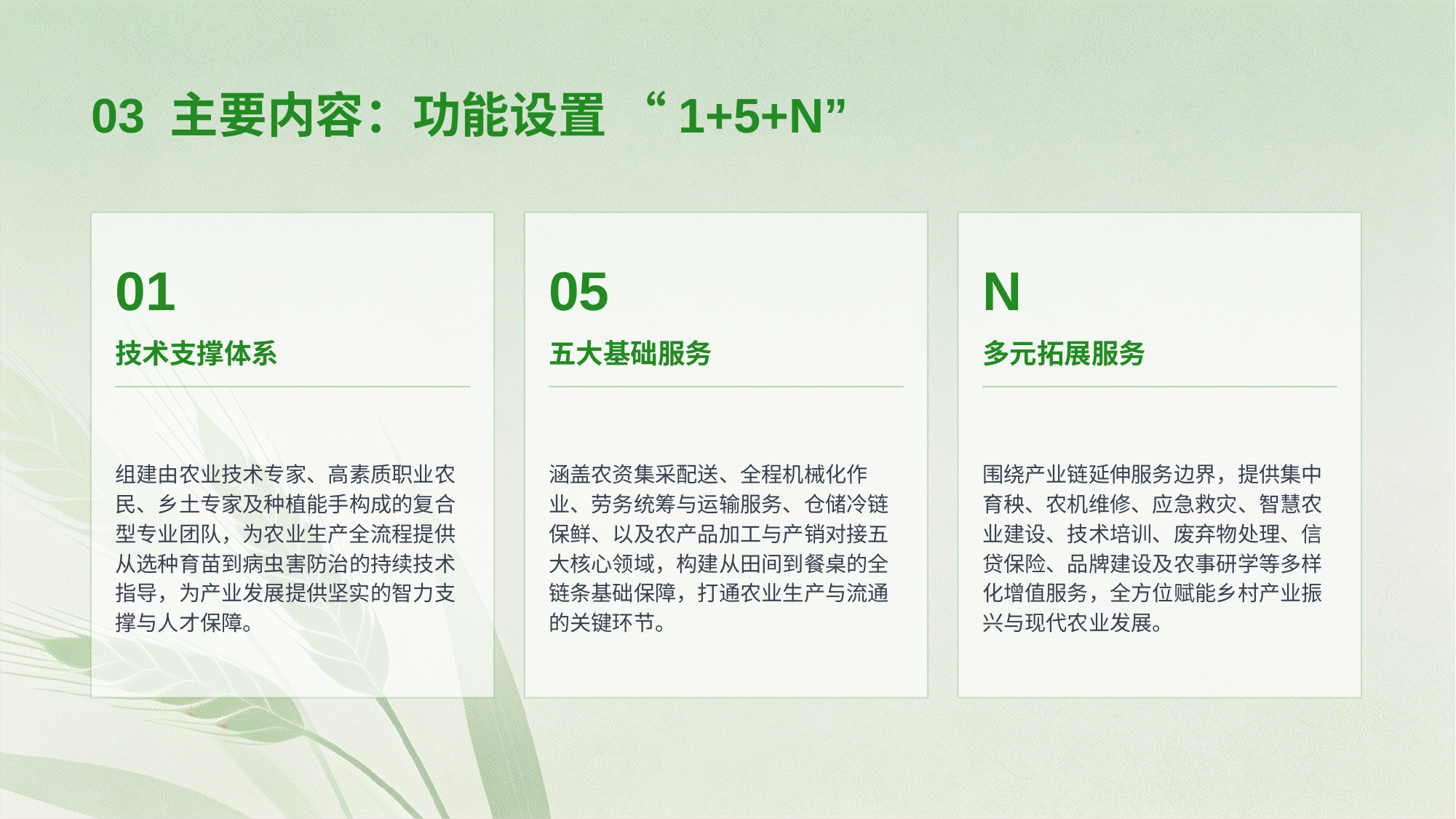

03 主要内容：功能设置 “1+5+N”

01
05
N
技术支撑体系
五大基础服务
多元拓展服务
组建由农业技术专家、高素质职业农民、乡土专家及种植能手构成的复合型专业团队，为农业生产全流程提供从选种育苗到病虫害防治的持续技术指导，为产业发展提供坚实的智力支撑与人才保障。
涵盖农资集采配送、全程机械化作业、劳务统筹与运输服务、仓储冷链保鲜、以及农产品加工与产销对接五大核心领域，构建从田间到餐桌的全链条基础保障，打通农业生产与流通的关键环节。
围绕产业链延伸服务边界，提供集中育秧、农机维修、应急救灾、智慧农业建设、技术培训、废弃物处理、信贷保险、品牌建设及农事研学等多样化增值服务，全方位赋能乡村产业振兴与现代农业发展。